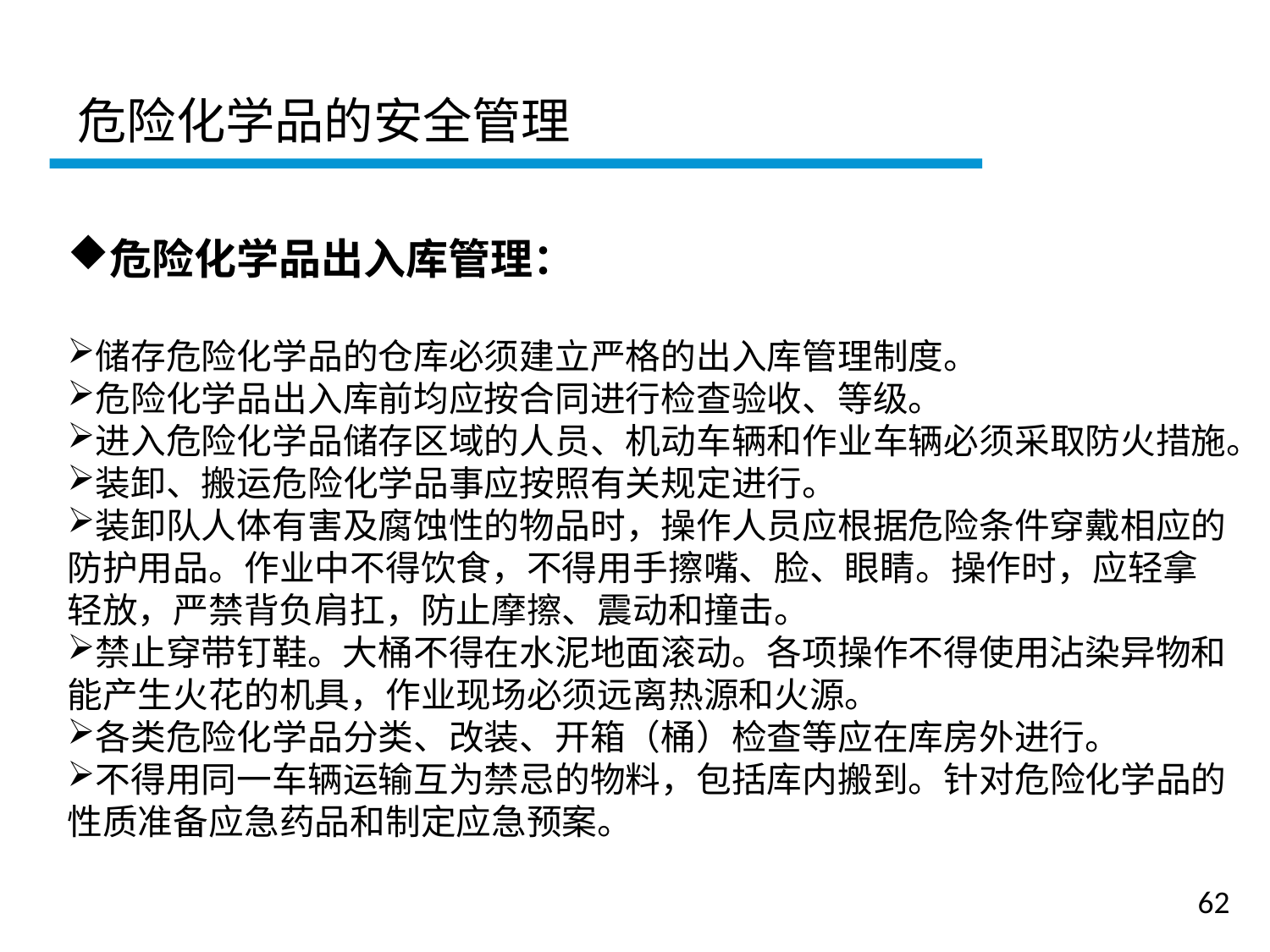

危险化学品的安全管理
危险化学品出入库管理：

储存危险化学品的仓库必须建立严格的出入库管理制度。
危险化学品出入库前均应按合同进行检查验收、等级。
进入危险化学品储存区域的人员、机动车辆和作业车辆必须采取防火措施。
装卸、搬运危险化学品事应按照有关规定进行。
装卸队人体有害及腐蚀性的物品时，操作人员应根据危险条件穿戴相应的防护用品。作业中不得饮食，不得用手擦嘴、脸、眼睛。操作时，应轻拿轻放，严禁背负肩扛，防止摩擦、震动和撞击。
禁止穿带钉鞋。大桶不得在水泥地面滚动。各项操作不得使用沾染异物和能产生火花的机具，作业现场必须远离热源和火源。
各类危险化学品分类、改装、开箱（桶）检查等应在库房外进行。
不得用同一车辆运输互为禁忌的物料，包括库内搬到。针对危险化学品的性质准备应急药品和制定应急预案。
一